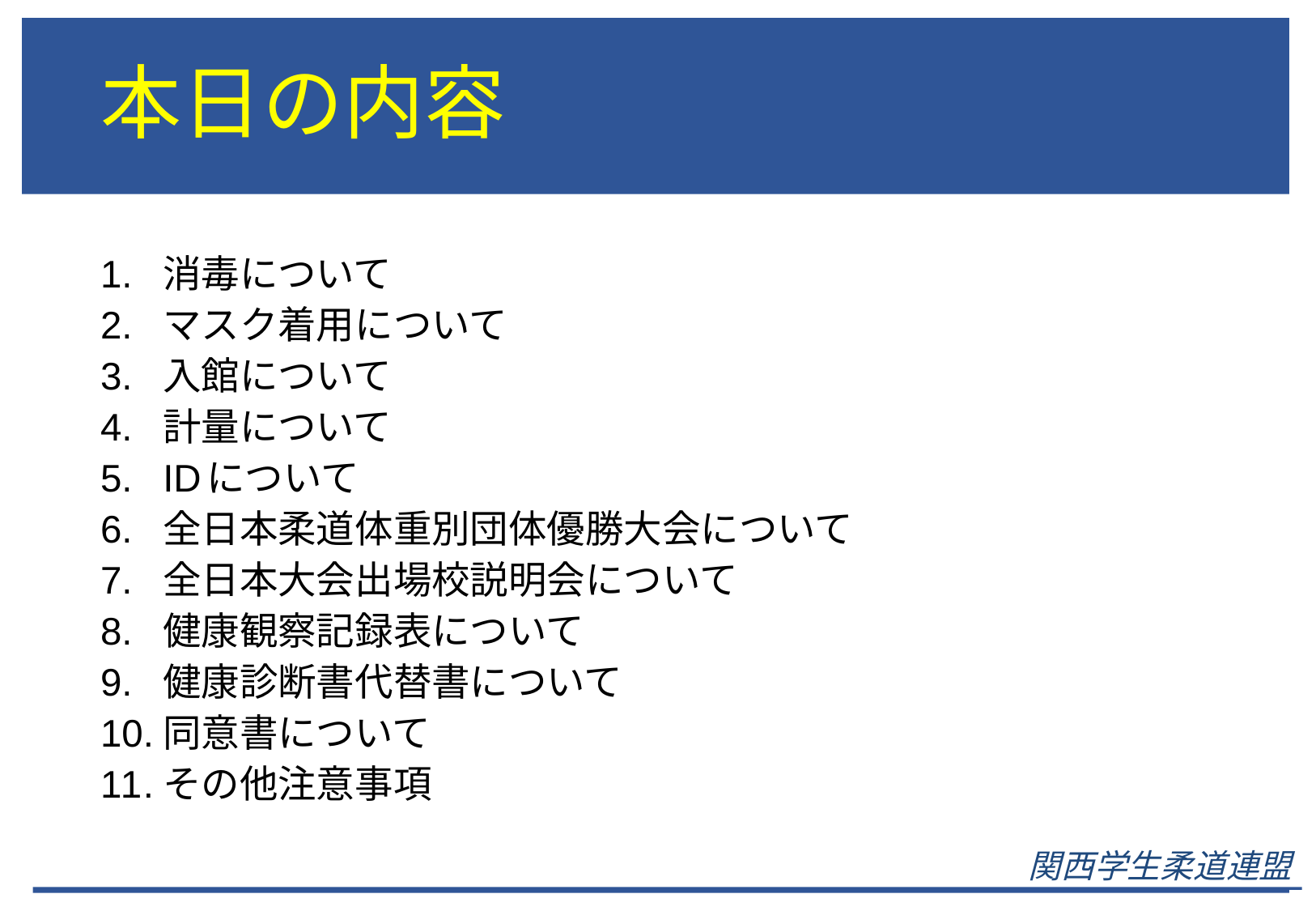

# 本日の内容

消毒について
マスク着用について
入館について
計量について
IDについて
全日本柔道体重別団体優勝大会について
全日本大会出場校説明会について
健康観察記録表について
健康診断書代替書について
同意書について
その他注意事項

関西学生柔道連盟
関西学生柔道連盟